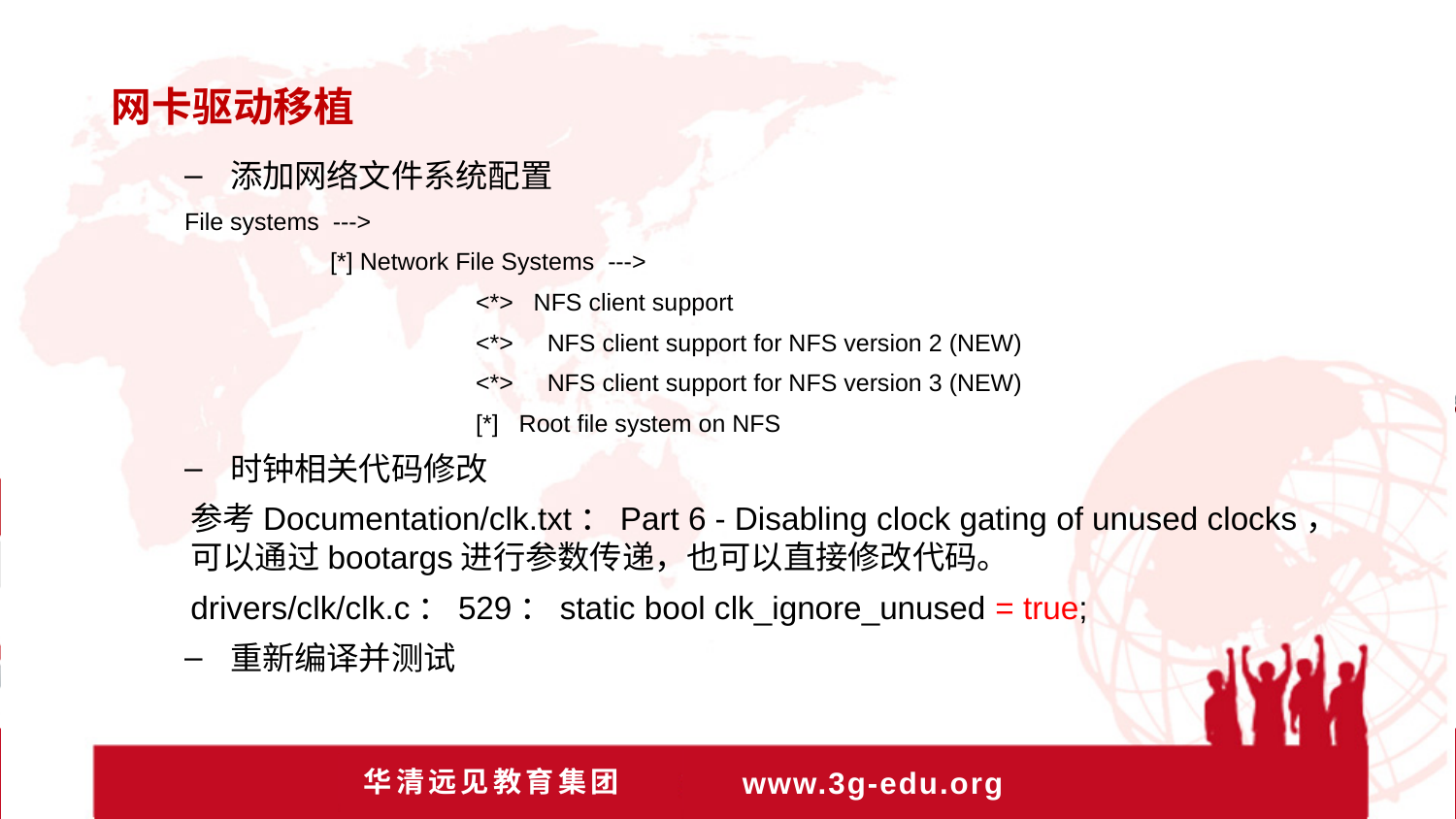

网卡驱动移植
添加网络文件系统配置
File systems  --->
	[*] Network File Systems  --->
		<*>   NFS client support
		<*>     NFS client support for NFS version 2 (NEW)
		<*>     NFS client support for NFS version 3 (NEW)
		[*]   Root file system on NFS
时钟相关代码修改
参考Documentation/clk.txt：Part 6 - Disabling clock gating of unused clocks，可以通过bootargs进行参数传递，也可以直接修改代码。
drivers/clk/clk.c：529：static bool clk_ignore_unused = true;
重新编译并测试